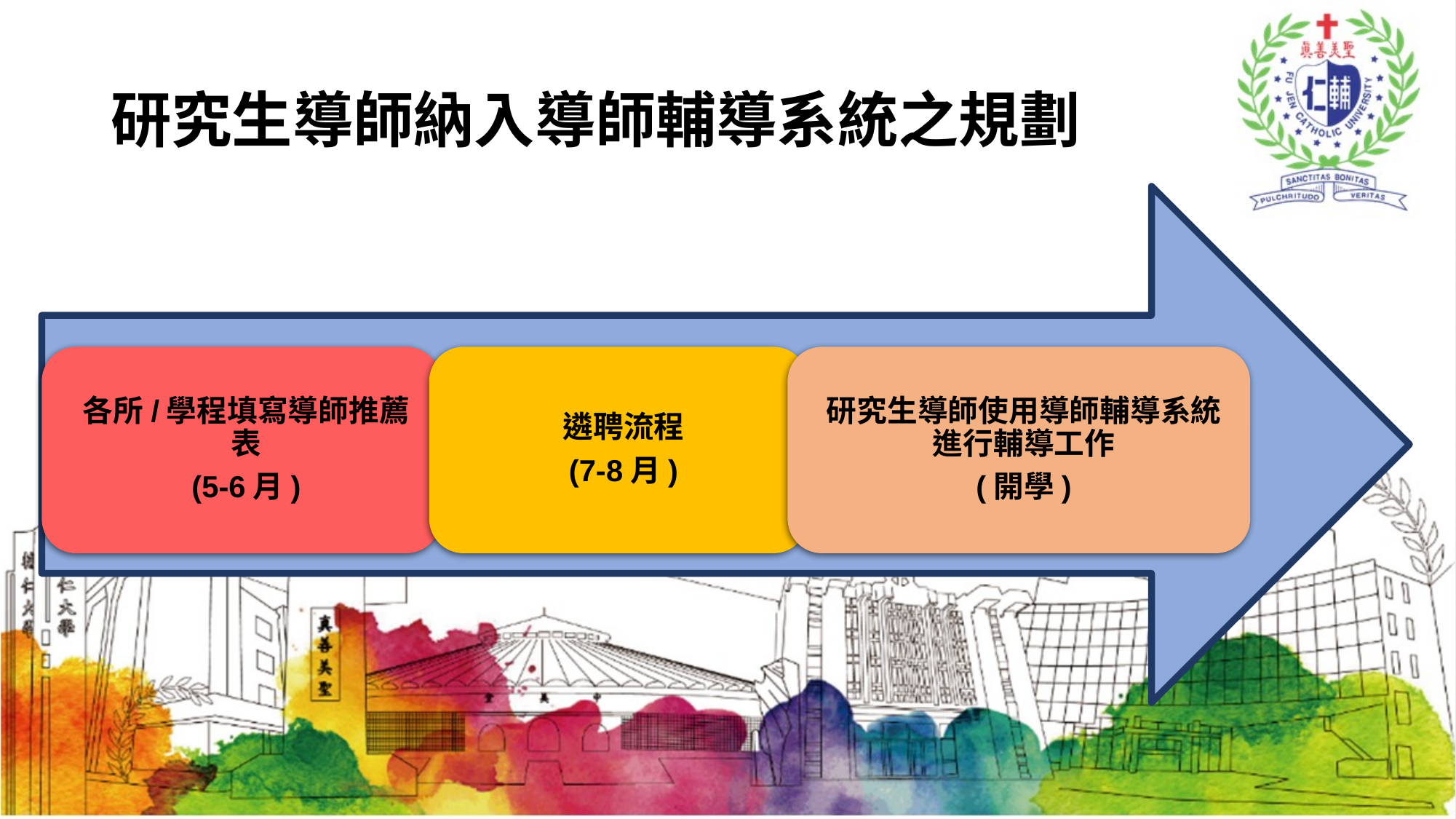

# 研究生導師納入導師輔導系統之規劃
各所/學程填寫導師推薦表
(5-6月)
遴聘流程
(7-8月)
研究生導師使用導師輔導系統進行輔導工作
(開學)